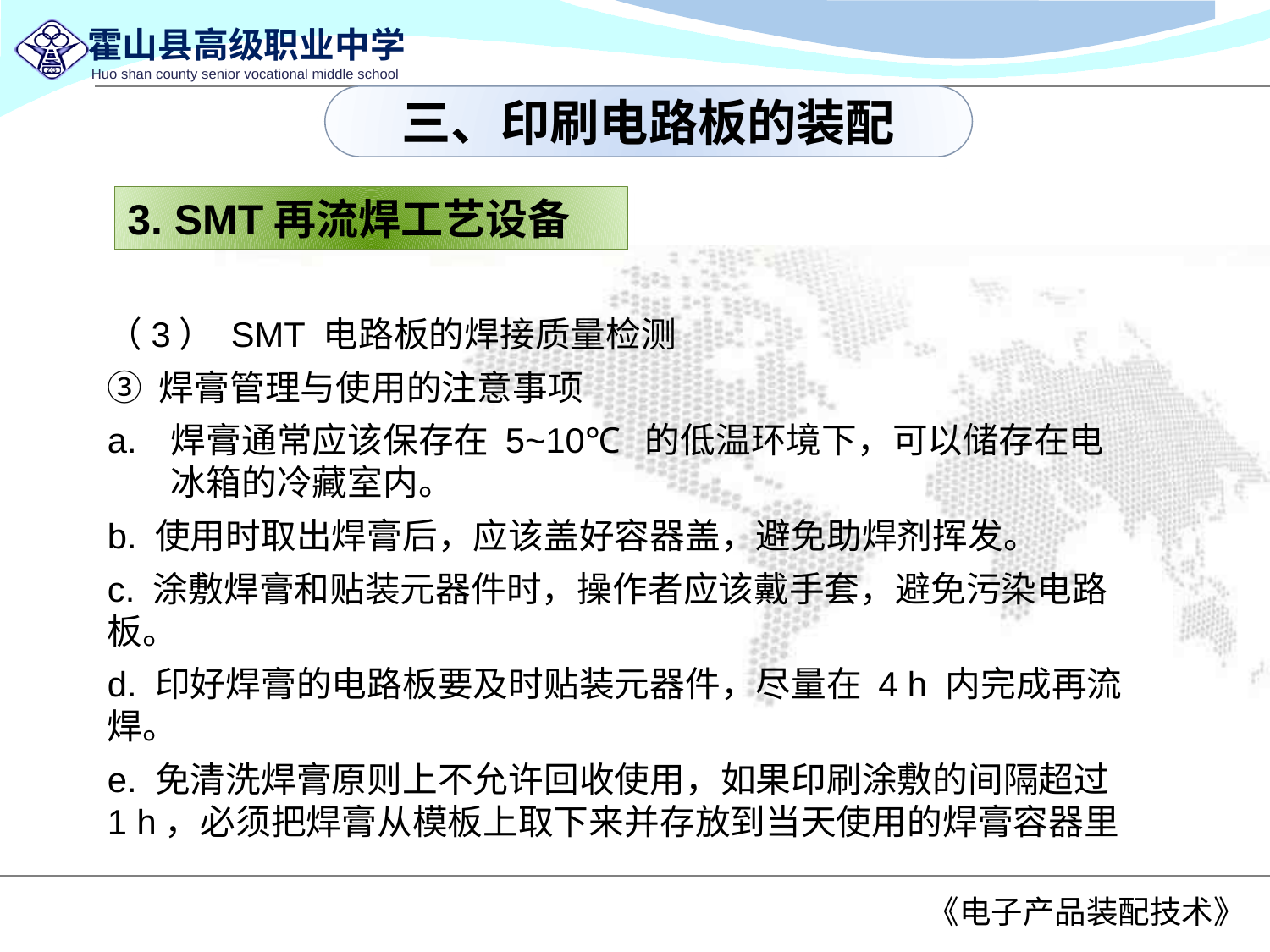

三、印刷电路板的装配
3. SMT再流焊工艺设备
（3） SMT 电路板的焊接质量检测
③ 焊膏管理与使用的注意事项
焊膏通常应该保存在 5~10℃ 的低温环境下，可以储存在电冰箱的冷藏室内。
b. 使用时取出焊膏后，应该盖好容器盖，避免助焊剂挥发。
c. 涂敷焊膏和贴装元器件时，操作者应该戴手套，避免污染电路板。
d. 印好焊膏的电路板要及时贴装元器件，尽量在 4 h 内完成再流焊。
e. 免清洗焊膏原则上不允许回收使用，如果印刷涂敷的间隔超过 1 h，必须把焊膏从模板上取下来并存放到当天使用的焊膏容器里